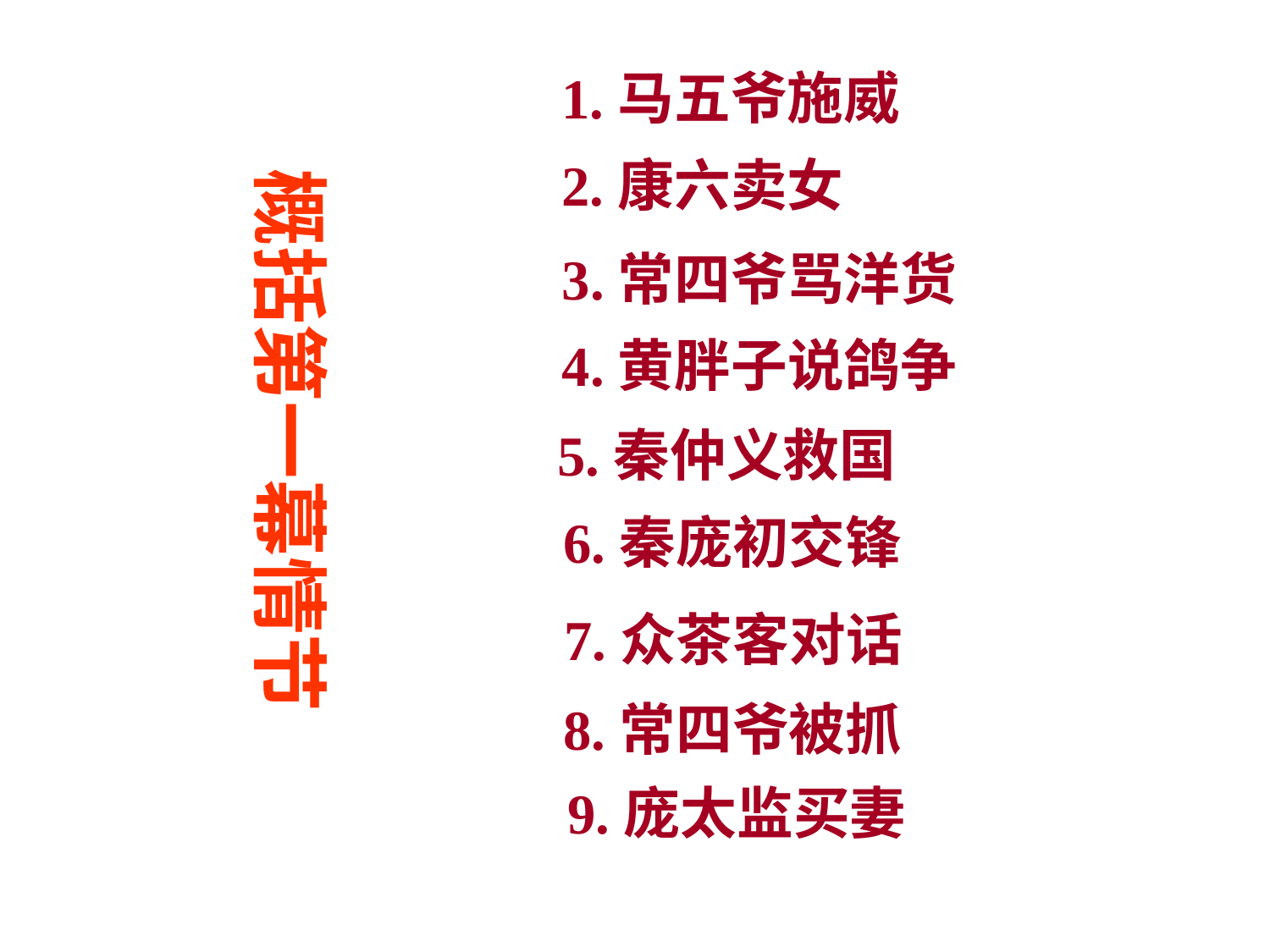

1.马五爷施威
2.康六卖女
概括第一幕情节
3.常四爷骂洋货
4.黄胖子说鸽争
5.秦仲义救国
6.秦庞初交锋
7.众茶客对话
8.常四爷被抓
9.庞太监买妻